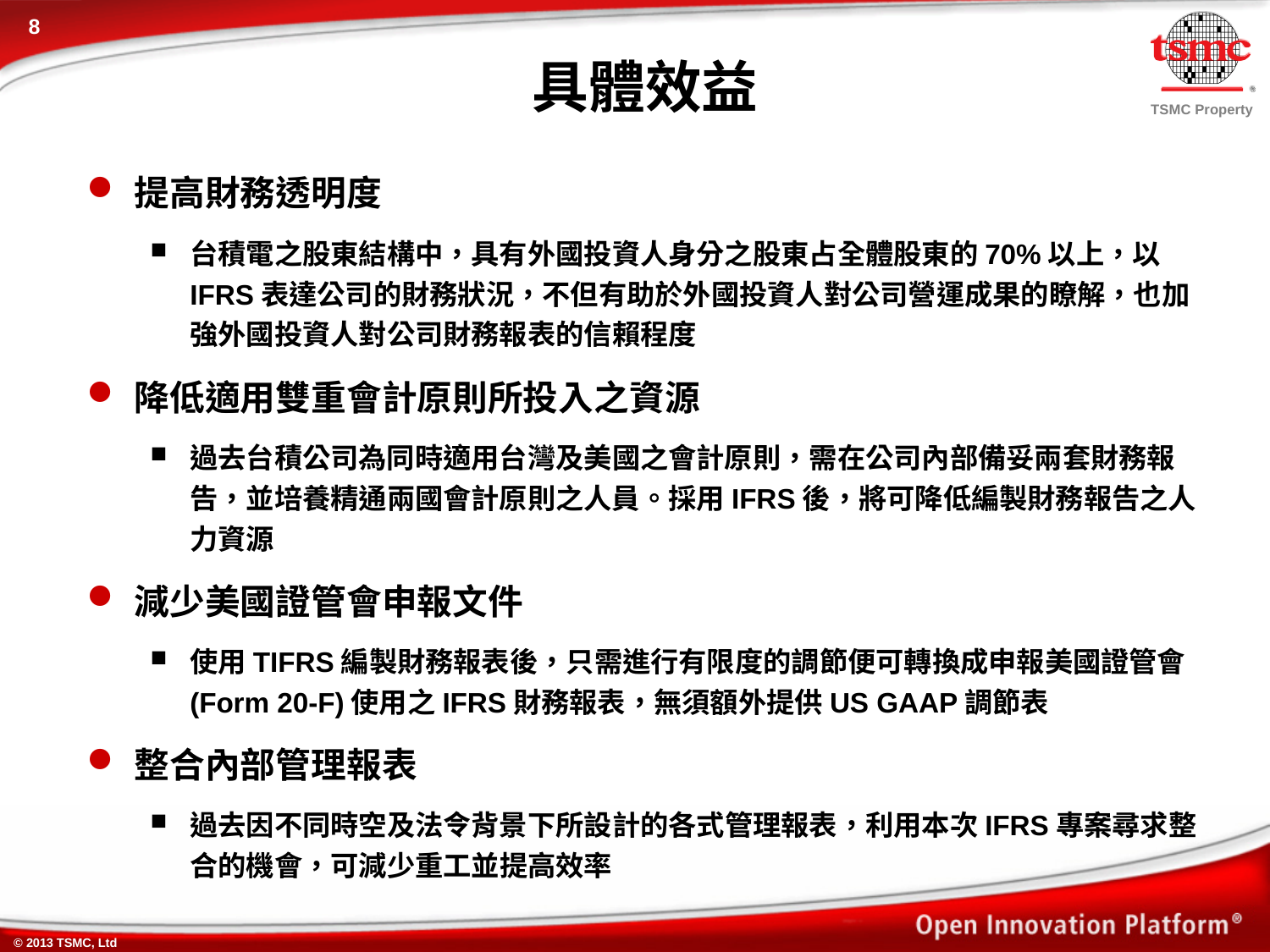

# 具體效益
提高財務透明度
台積電之股東結構中，具有外國投資人身分之股東占全體股東的70%以上，以IFRS表達公司的財務狀況，不但有助於外國投資人對公司營運成果的瞭解，也加強外國投資人對公司財務報表的信賴程度
降低適用雙重會計原則所投入之資源
過去台積公司為同時適用台灣及美國之會計原則，需在公司內部備妥兩套財務報告，並培養精通兩國會計原則之人員。採用IFRS後，將可降低編製財務報告之人力資源
減少美國證管會申報文件
使用TIFRS編製財務報表後，只需進行有限度的調節便可轉換成申報美國證管會(Form 20-F)使用之IFRS財務報表，無須額外提供US GAAP調節表
整合內部管理報表
過去因不同時空及法令背景下所設計的各式管理報表，利用本次IFRS專案尋求整合的機會，可減少重工並提高效率